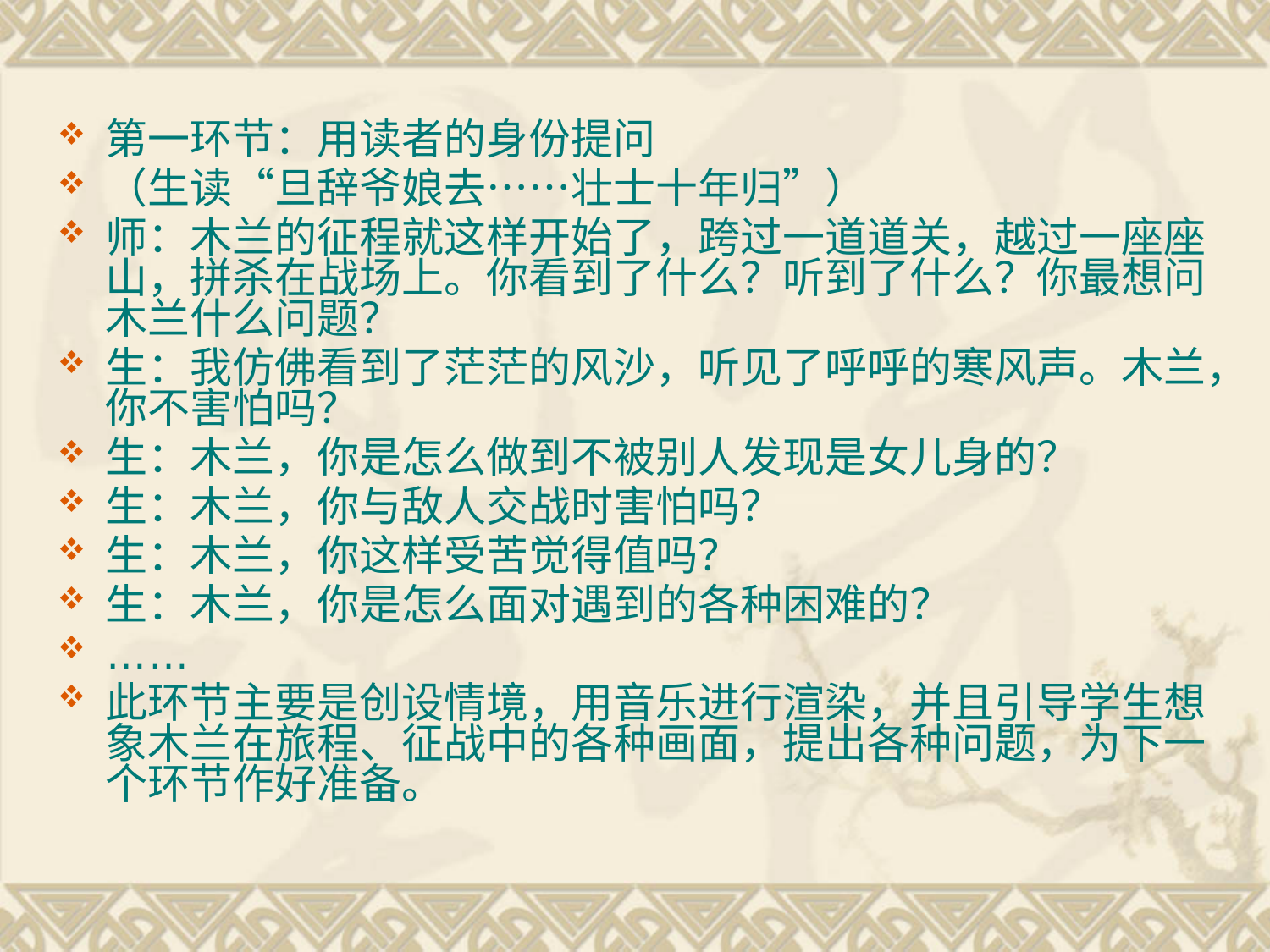

第一环节：用读者的身份提问
（生读“旦辞爷娘去……壮士十年归”）
师：木兰的征程就这样开始了，跨过一道道关，越过一座座山，拼杀在战场上。你看到了什么？听到了什么？你最想问木兰什么问题？
生：我仿佛看到了茫茫的风沙，听见了呼呼的寒风声。木兰，你不害怕吗？
生：木兰，你是怎么做到不被别人发现是女儿身的？
生：木兰，你与敌人交战时害怕吗？
生：木兰，你这样受苦觉得值吗？
生：木兰，你是怎么面对遇到的各种困难的？
……
此环节主要是创设情境，用音乐进行渲染，并且引导学生想象木兰在旅程、征战中的各种画面，提出各种问题，为下一个环节作好准备。